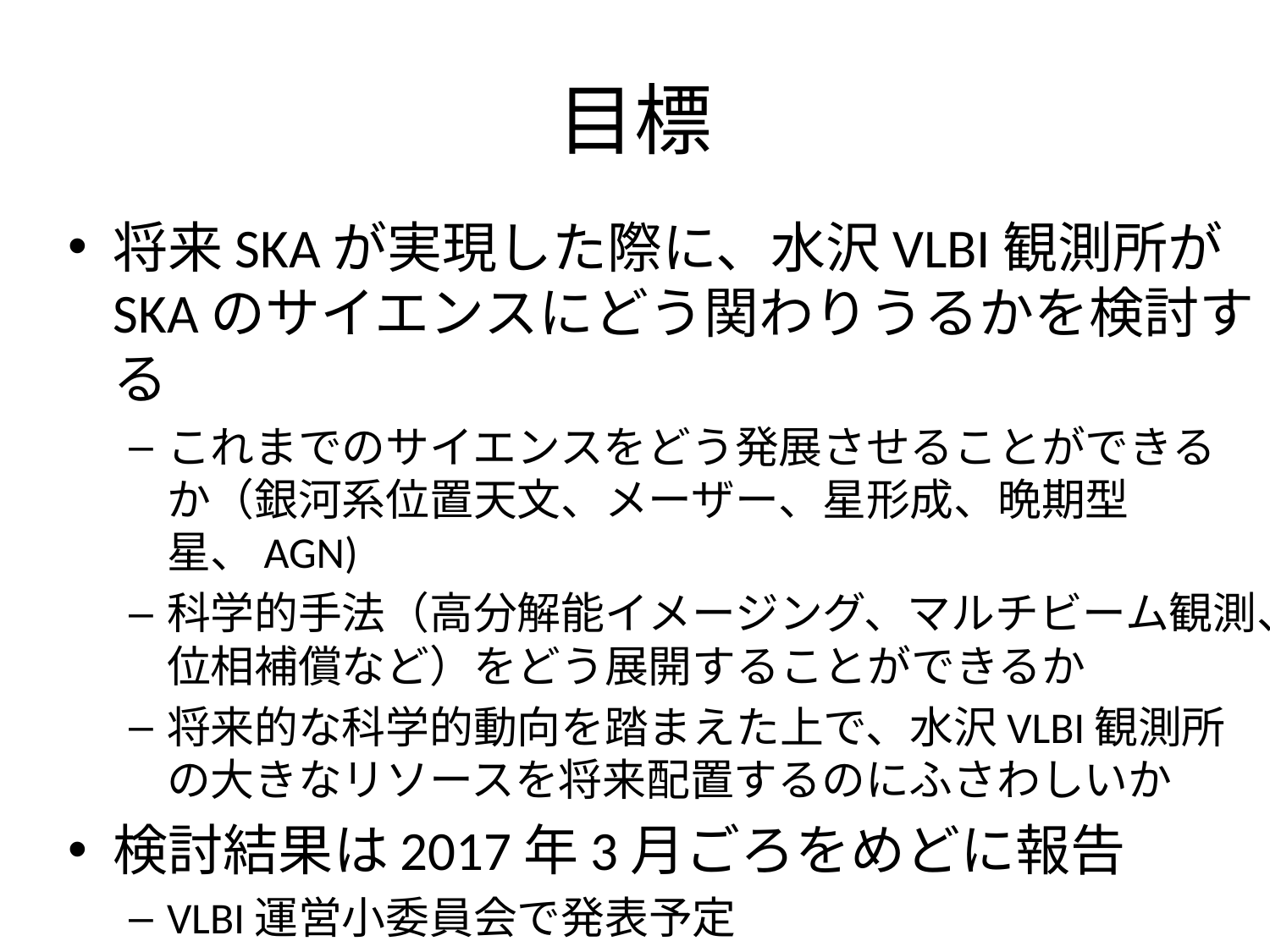

# 目標
将来SKAが実現した際に、水沢VLBI観測所がSKAのサイエンスにどう関わりうるかを検討する
これまでのサイエンスをどう発展させることができるか（銀河系位置天文、メーザー、星形成、晩期型星、AGN)
科学的手法（高分解能イメージング、マルチビーム観測、位相補償など）をどう展開することができるか
将来的な科学的動向を踏まえた上で、水沢VLBI観測所の大きなリソースを将来配置するのにふさわしいか
検討結果は2017年3月ごろをめどに報告
VLBI運営小委員会で発表予定